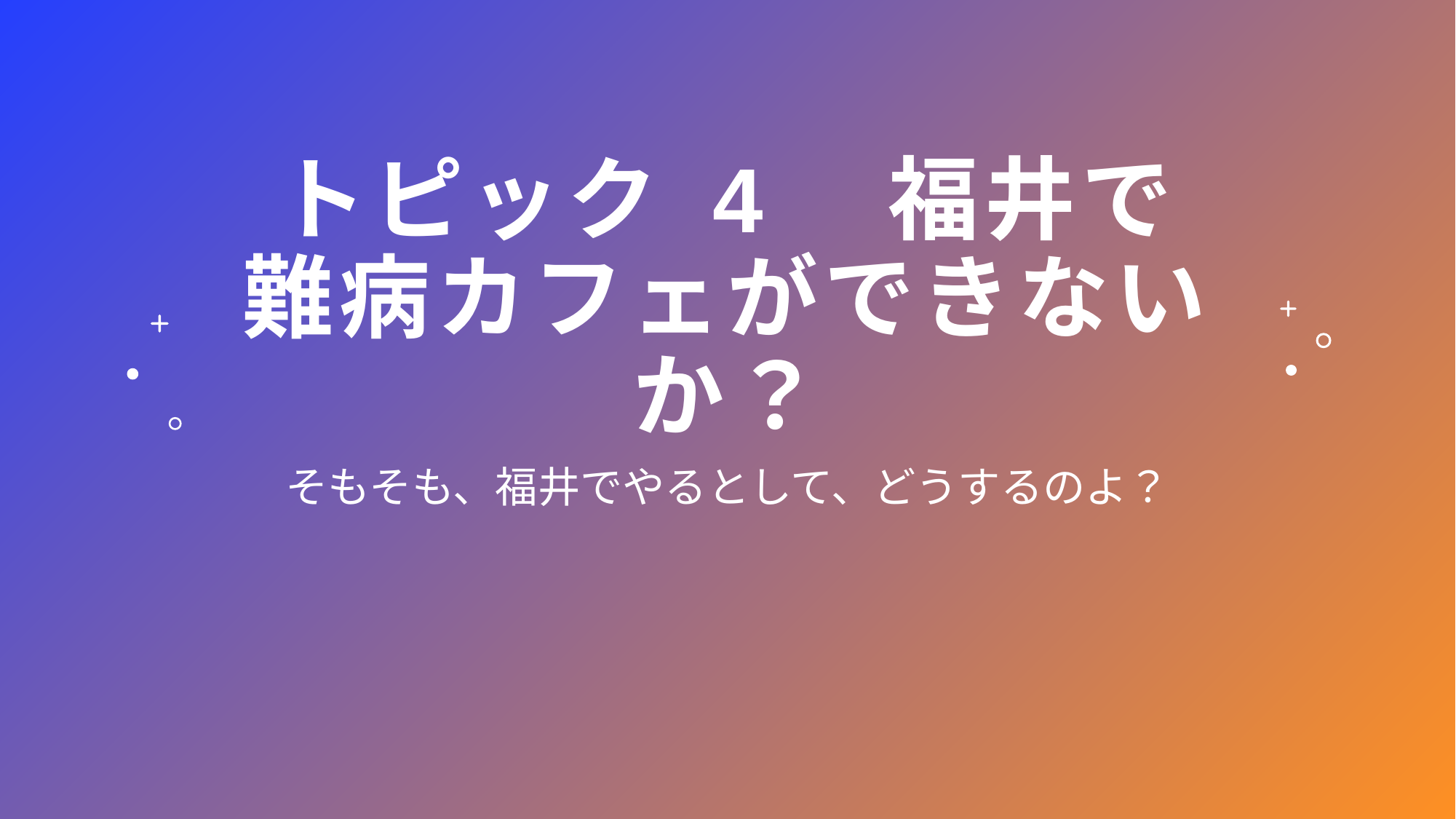

# トピック 4　福井で 難病カフェができないか？
そもそも、福井でやるとして、どうするのよ？